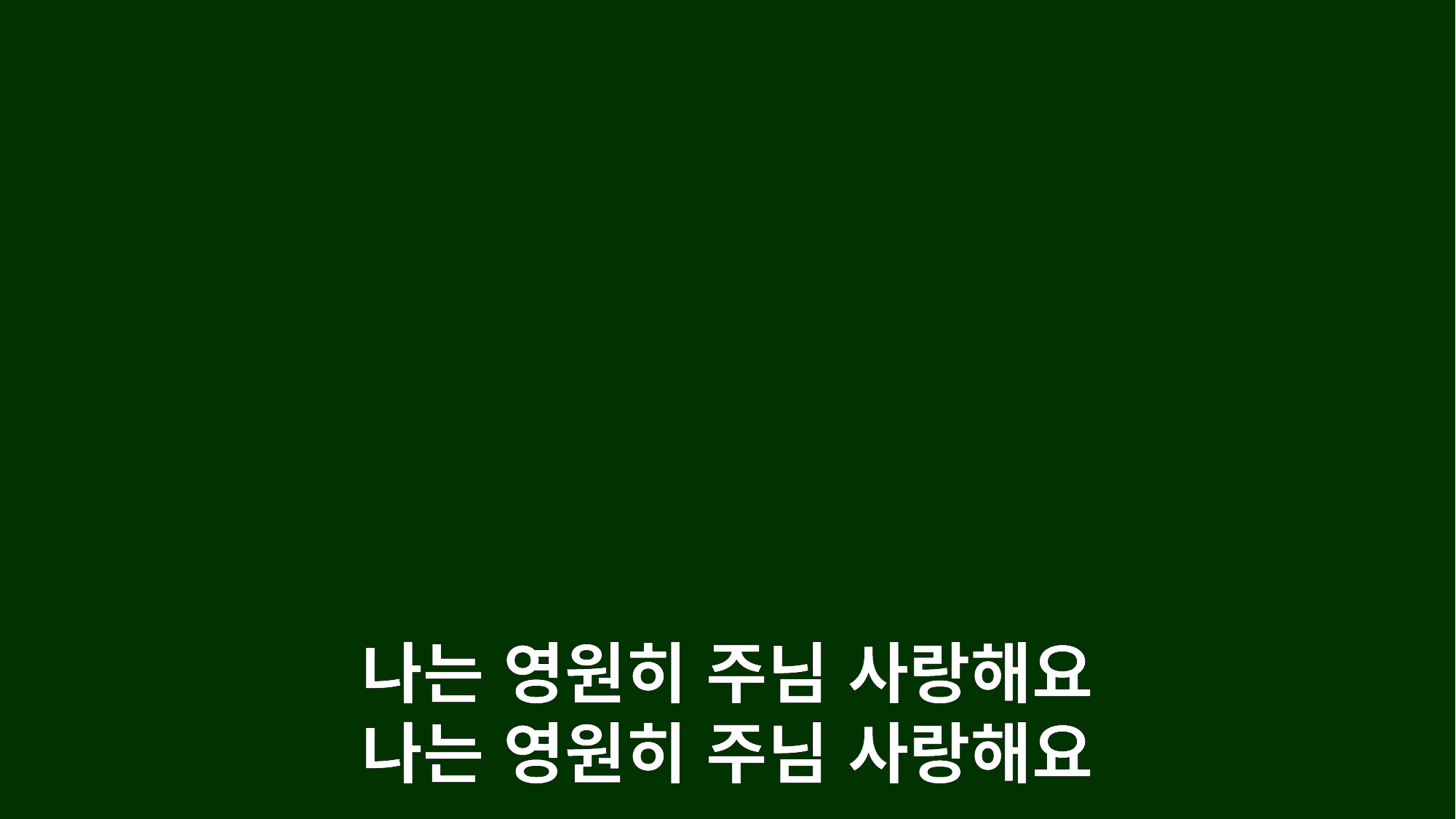

나는 영원히 주님 사랑해요
나는 영원히 주님 사랑해요